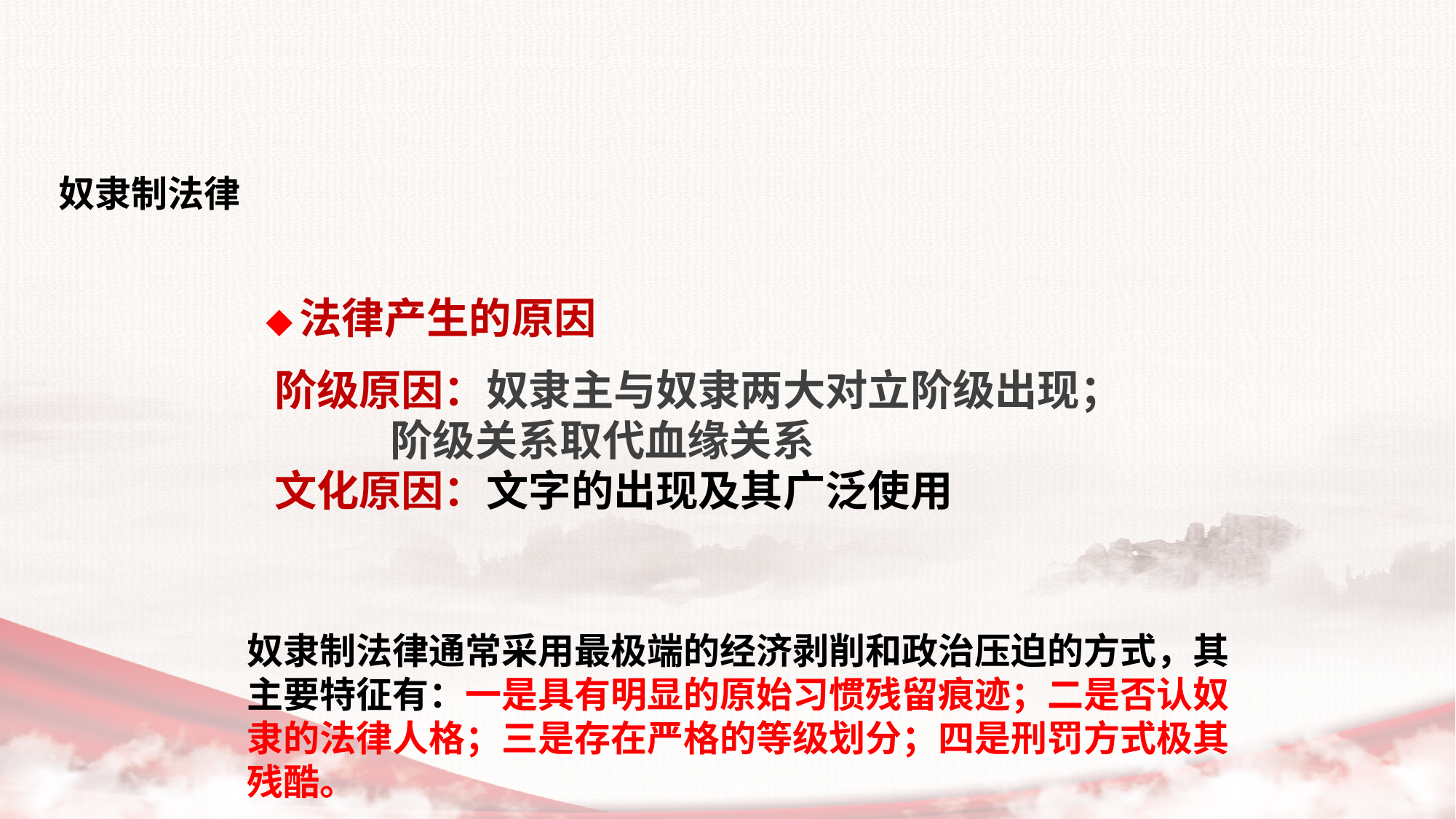

奴隶制法律
 ◆法律产生的原因
阶级原因：奴隶主与奴隶两大对立阶级出现；
           阶级关系取代血缘关系
文化原因：文字的出现及其广泛使用
奴隶制法律通常采用最极端的经济剥削和政治压迫的方式，其主要特征有：一是具有明显的原始习惯残留痕迹；二是否认奴隶的法律人格；三是存在严格的等级划分；四是刑罚方式极其残酷。